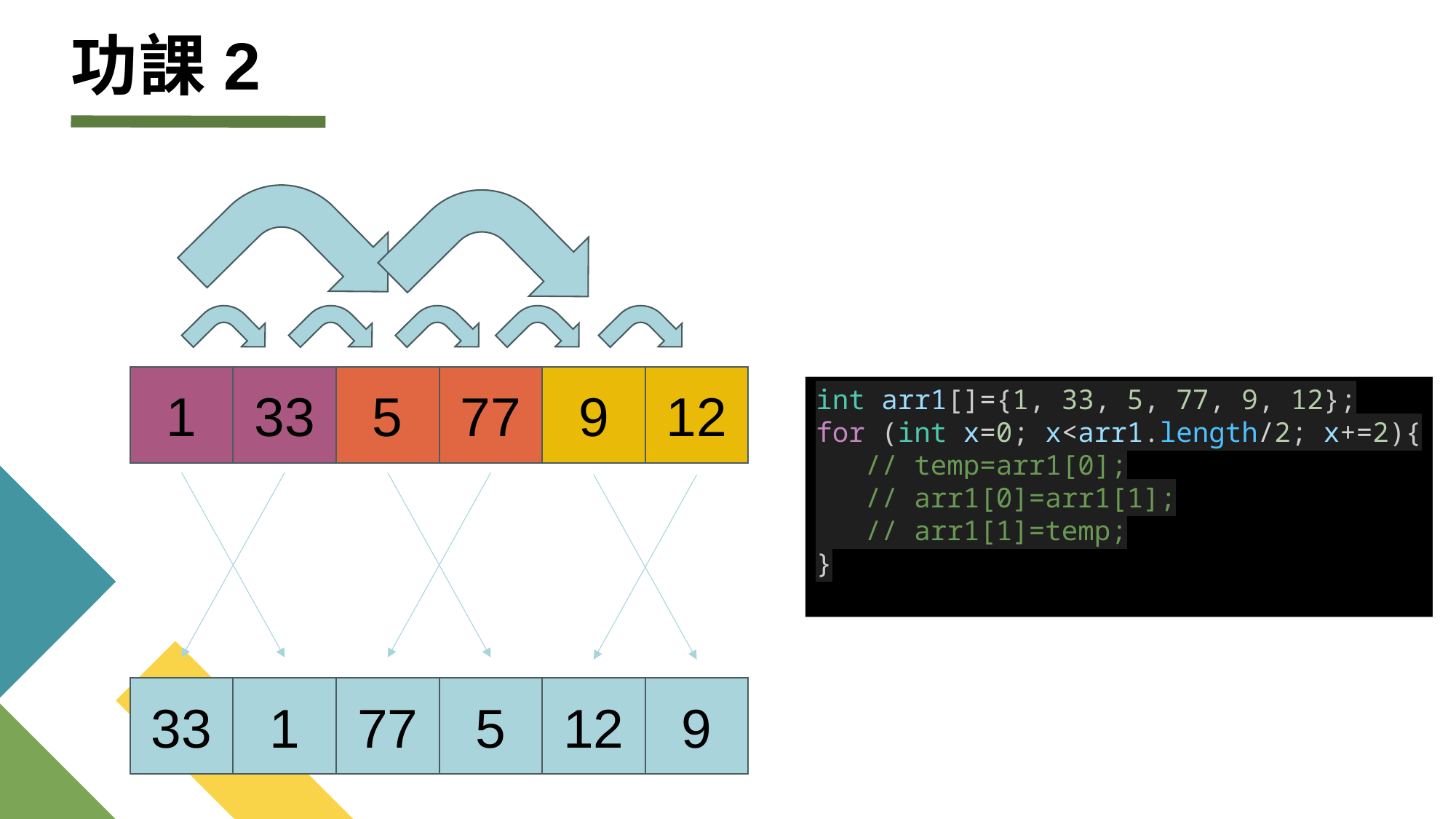

# 功課2

1
33
5
77
9
12
int arr1[]={1, 33, 5, 77, 9, 12};
for (int x=0; x<arr1.length/2; x+=2){
   // temp=arr1[0];
   // arr1[0]=arr1[1];
   // arr1[1]=temp;
}

33
1
77
5
12
9